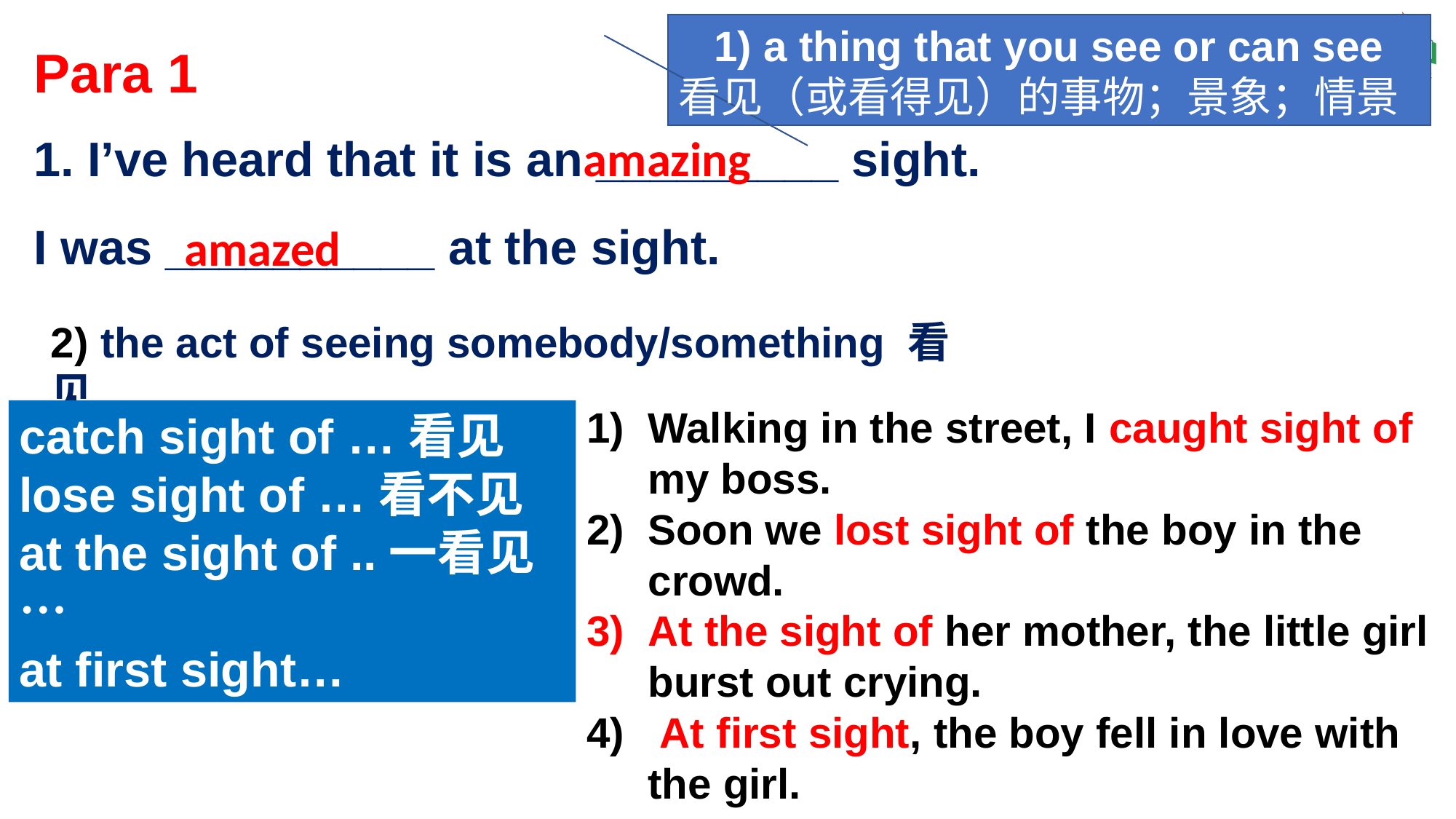

1) a thing that you see or can see
看见（或看得见）的事物；景象；情景
Para 1
amazing
1. I’ve heard that it is an _________ sight.
I was __________ at the sight.
amazed
2) the act of seeing somebody/something 看见
Walking in the street, I caught sight of my boss.
Soon we lost sight of the boy in the crowd.
At the sight of her mother, the little girl burst out crying.
 At first sight, the boy fell in love with the girl.
catch sight of …看见
lose sight of …看不见
at the sight of ..一看见…
at first sight…